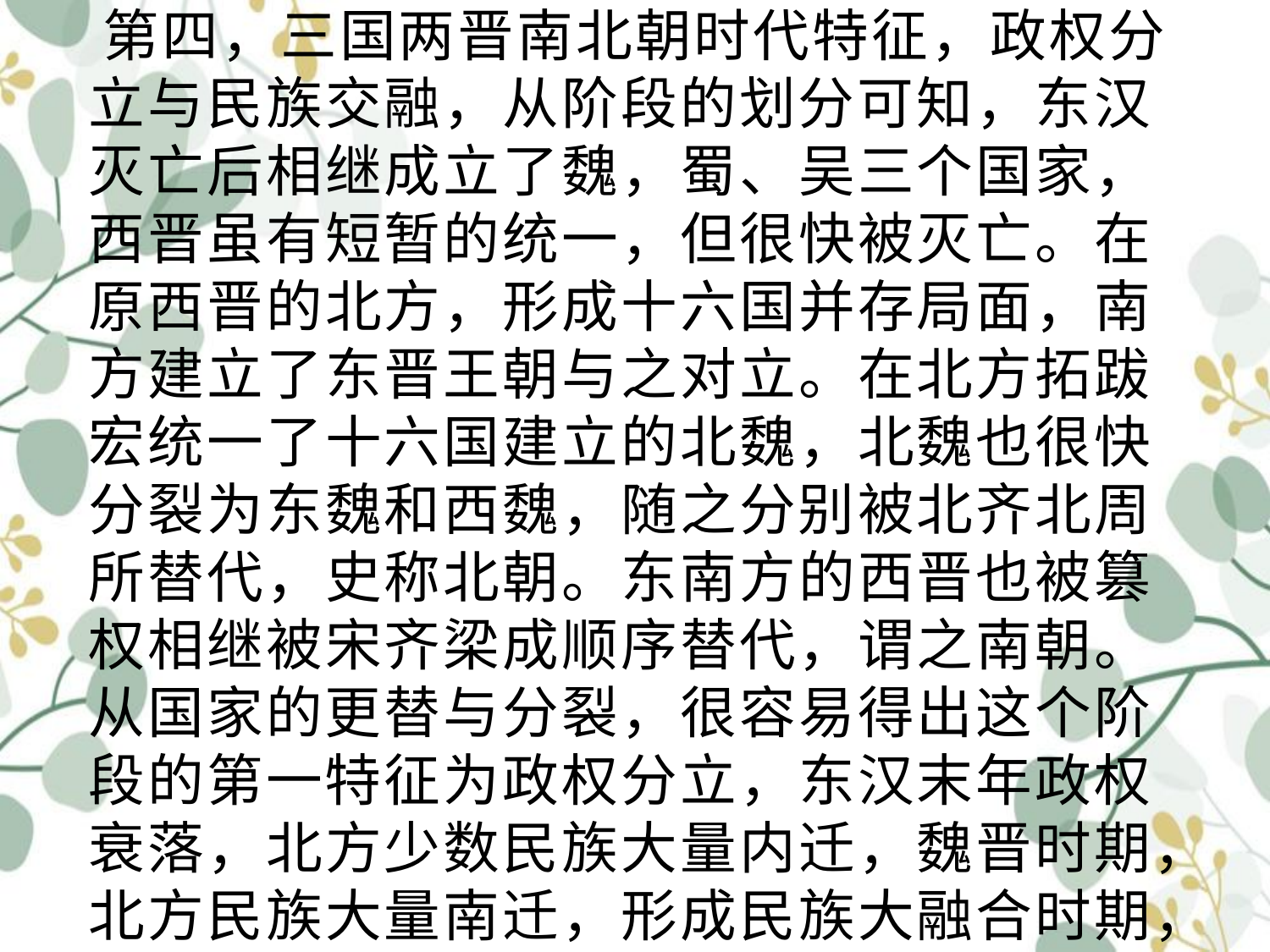

第四，三国两晋南北朝时代特征，政权分立与民族交融，从阶段的划分可知，东汉灭亡后相继成立了魏，蜀、吴三个国家，西晋虽有短暂的统一，但很快被灭亡。在原西晋的北方，形成十六国并存局面，南方建立了东晋王朝与之对立。在北方拓跋宏统一了十六国建立的北魏，北魏也很快分裂为东魏和西魏，随之分别被北齐北周所替代，史称北朝。东南方的西晋也被篡权相继被宋齐梁成顺序替代，谓之南朝。从国家的更替与分裂，很容易得出这个阶段的第一特征为政权分立，东汉末年政权衰落，北方少数民族大量内迁，魏晋时期，北方民族大量南迁，形成民族大融合时期，他是这一阶段的重要特征。